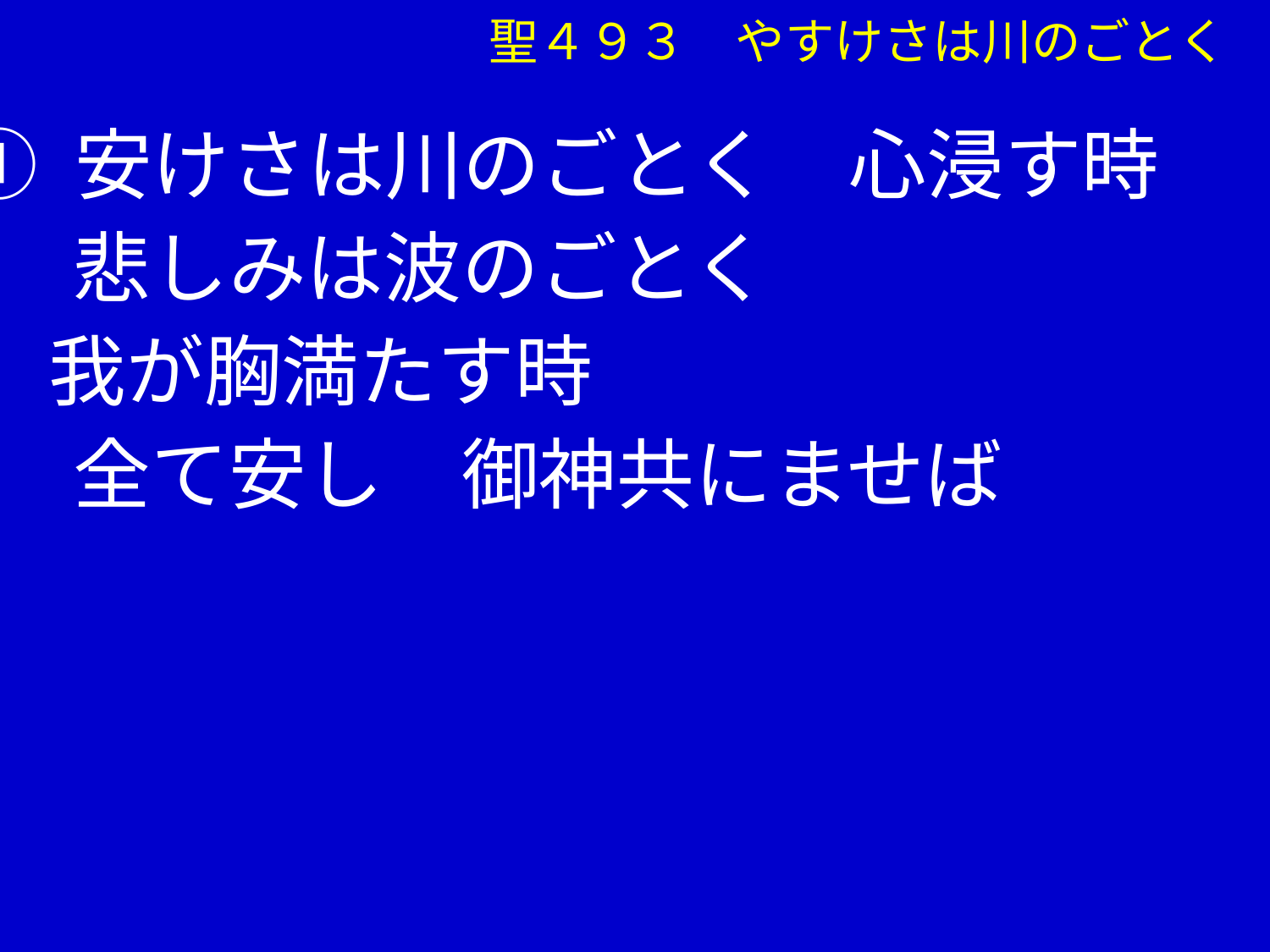

聖４９３　やすけさは川のごとく
① 安けさは川のごとく　心浸す時
　  悲しみは波のごとく
    我が胸満たす時
　  全て安し　御神共にませば